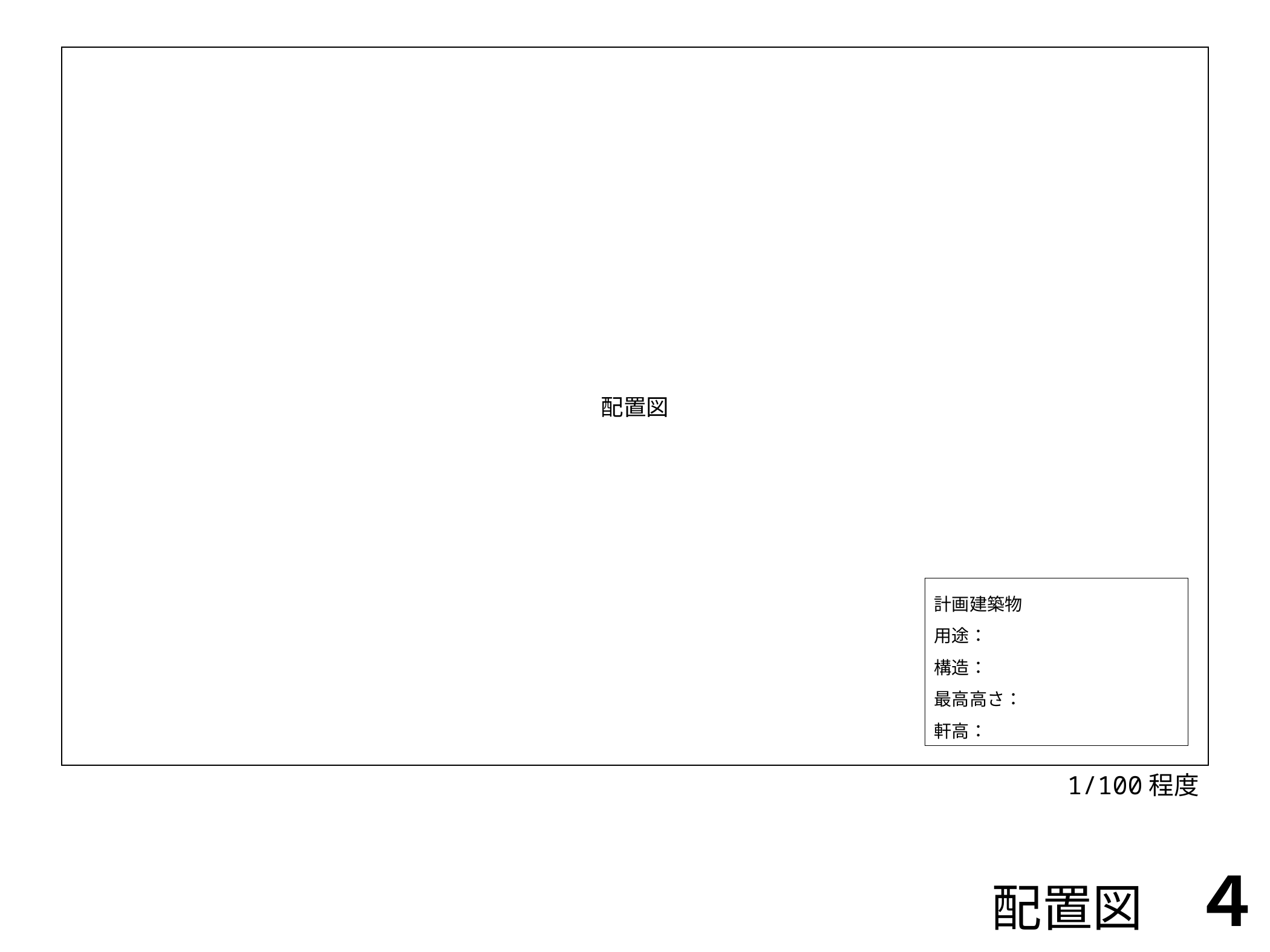

配置図
計画建築物
用途：
構造：
最高高さ：
軒高：
1/100程度
配置図　４